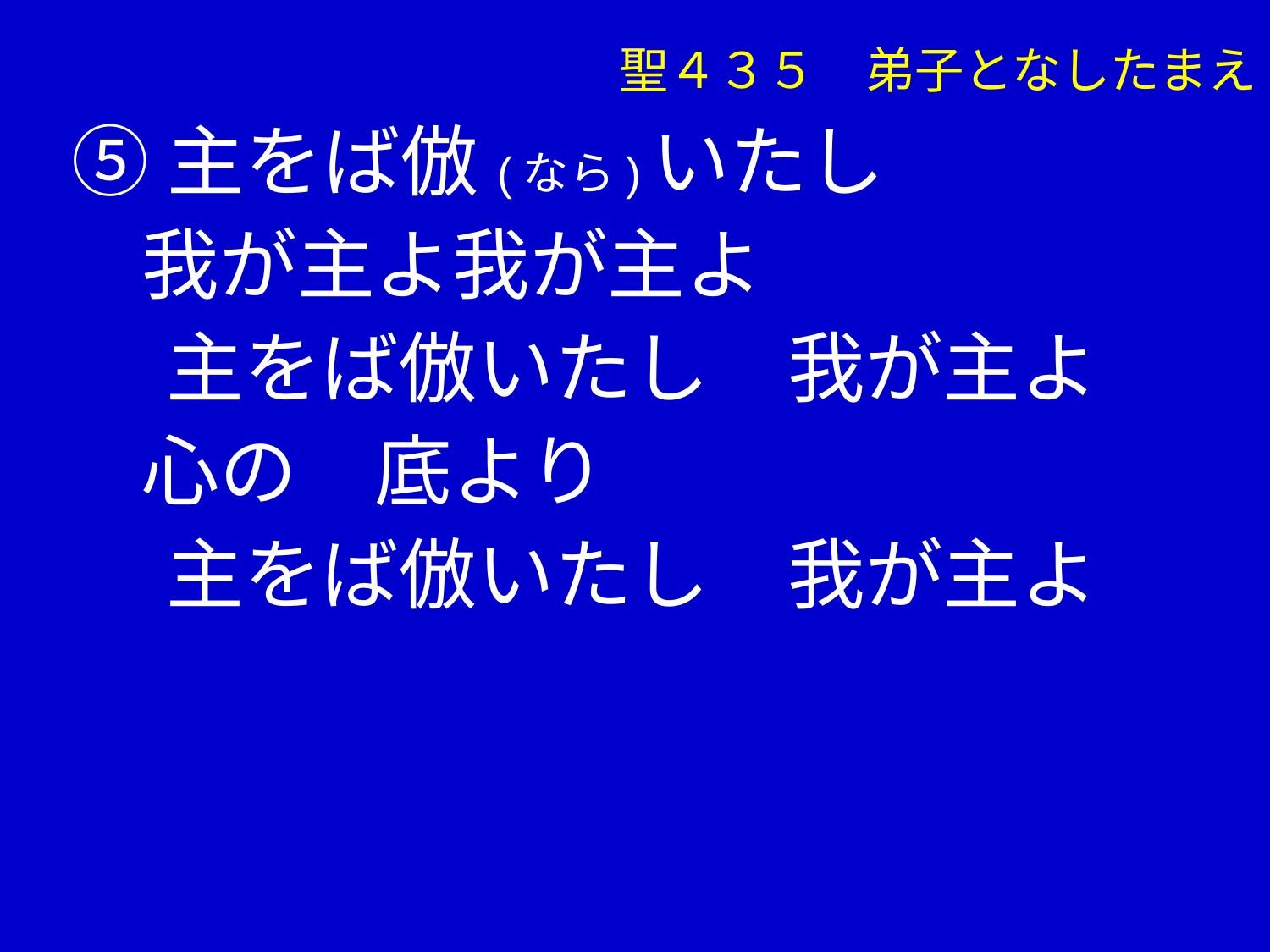

聖４３５　弟子となしたまえ
⑤主をば倣(なら)いたし
   我が主よ我が主よ
　 主をば倣いたし　我が主よ
   心の　底より
　 主をば倣いたし　我が主よ